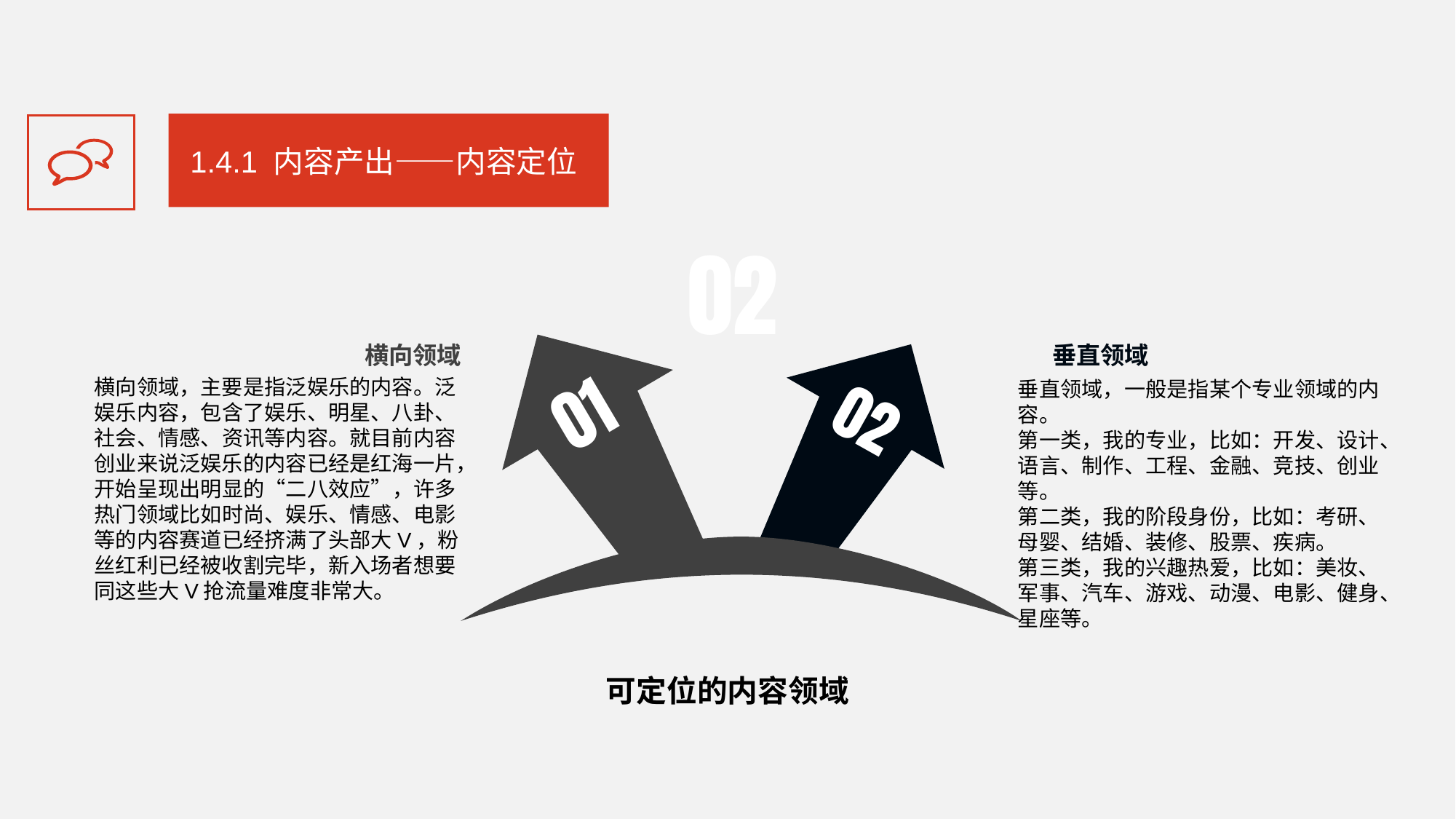

1.4.1 内容产出——内容定位

02

横向领域
垂直领域
横向领域，主要是指泛娱乐的内容。泛娱乐内容，包含了娱乐、明星、八卦、社会、情感、资讯等内容。就目前内容创业来说泛娱乐的内容已经是红海一片，开始呈现出明显的“二八效应”，许多热门领域比如时尚、娱乐、情感、电影等的内容赛道已经挤满了头部大V，粉丝红利已经被收割完毕，新入场者想要同这些大V抢流量难度非常大。
01
垂直领域，一般是指某个专业领域的内容。
第一类，我的专业，比如：开发、设计、语言、制作、工程、金融、竞技、创业等。
第二类，我的阶段身份，比如：考研、母婴、结婚、装修、股票、疾病。
第三类，我的兴趣热爱，比如：美妆、军事、汽车、游戏、动漫、电影、健身、星座等。

02

可定位的内容领域